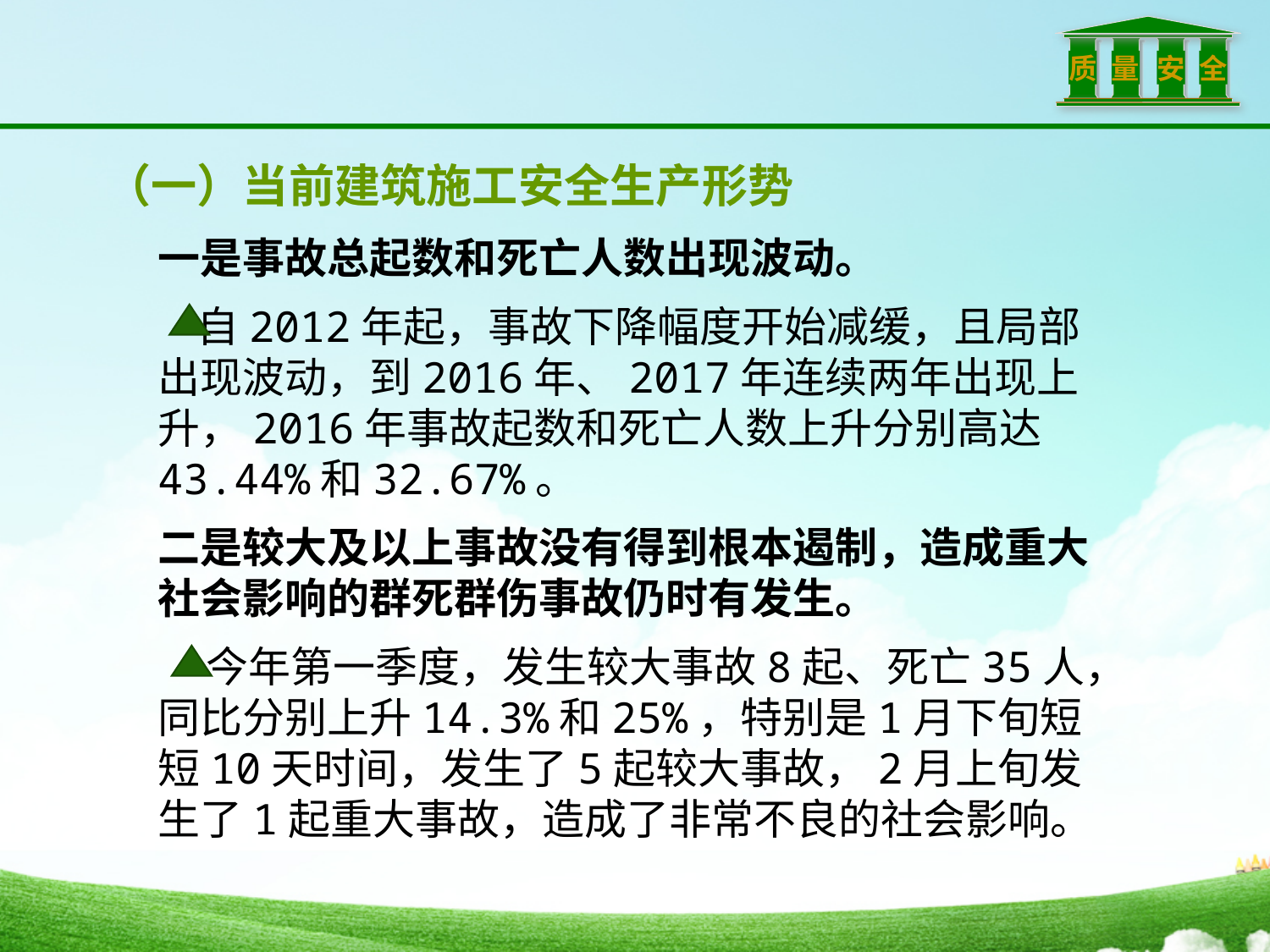

（一）当前建筑施工安全生产形势
一是事故总起数和死亡人数出现波动。
   自2012年起，事故下降幅度开始减缓，且局部出现波动，到2016年、2017年连续两年出现上升，2016年事故起数和死亡人数上升分别高达43.44%和32.67%。
二是较大及以上事故没有得到根本遏制，造成重大社会影响的群死群伤事故仍时有发生。
    今年第一季度，发生较大事故8起、死亡35人，同比分别上升14.3%和25%，特别是1月下旬短短10天时间，发生了5起较大事故，2月上旬发生了1起重大事故，造成了非常不良的社会影响。